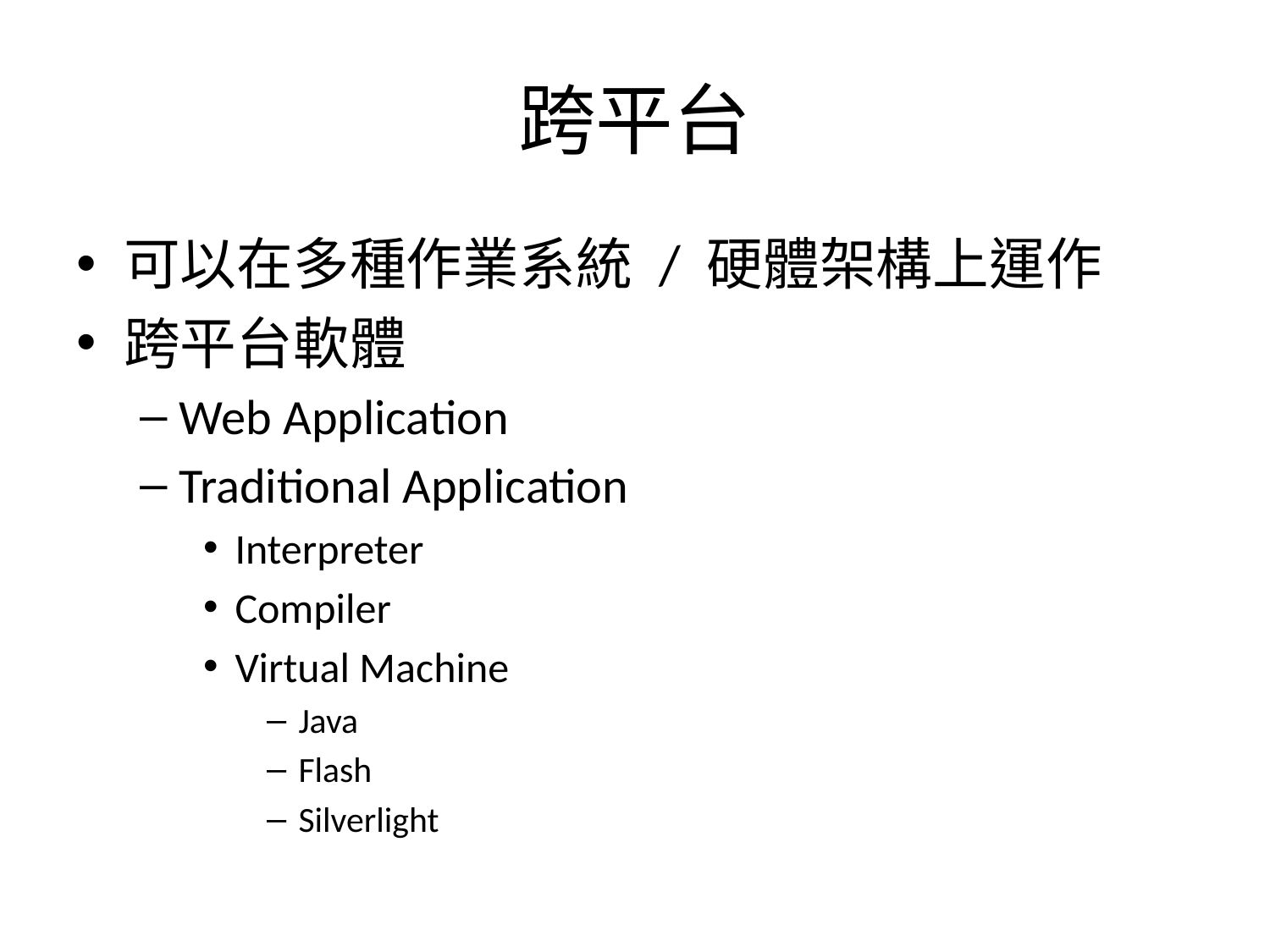

# 跨平台
可以在多種作業系統 / 硬體架構上運作
跨平台軟體
Web Application
Traditional Application
Interpreter
Compiler
Virtual Machine
Java
Flash
Silverlight